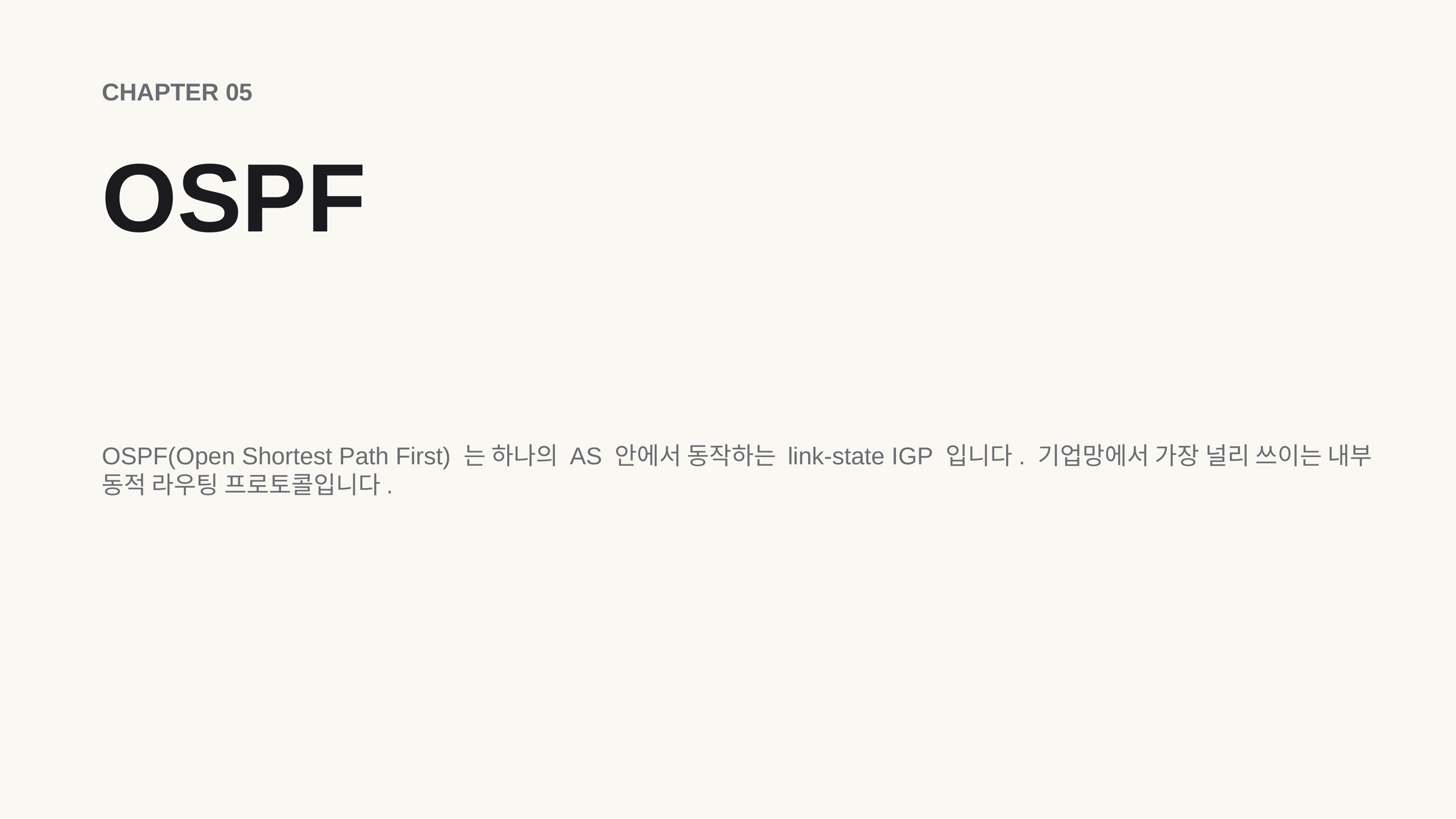

CHAPTER 05
OSPF
OSPF(Open Shortest Path First) 는 하나의 AS 안에서 동작하는 link-state IGP 입니다. 기업망에서 가장 널리 쓰이는 내부 동적 라우팅 프로토콜입니다.